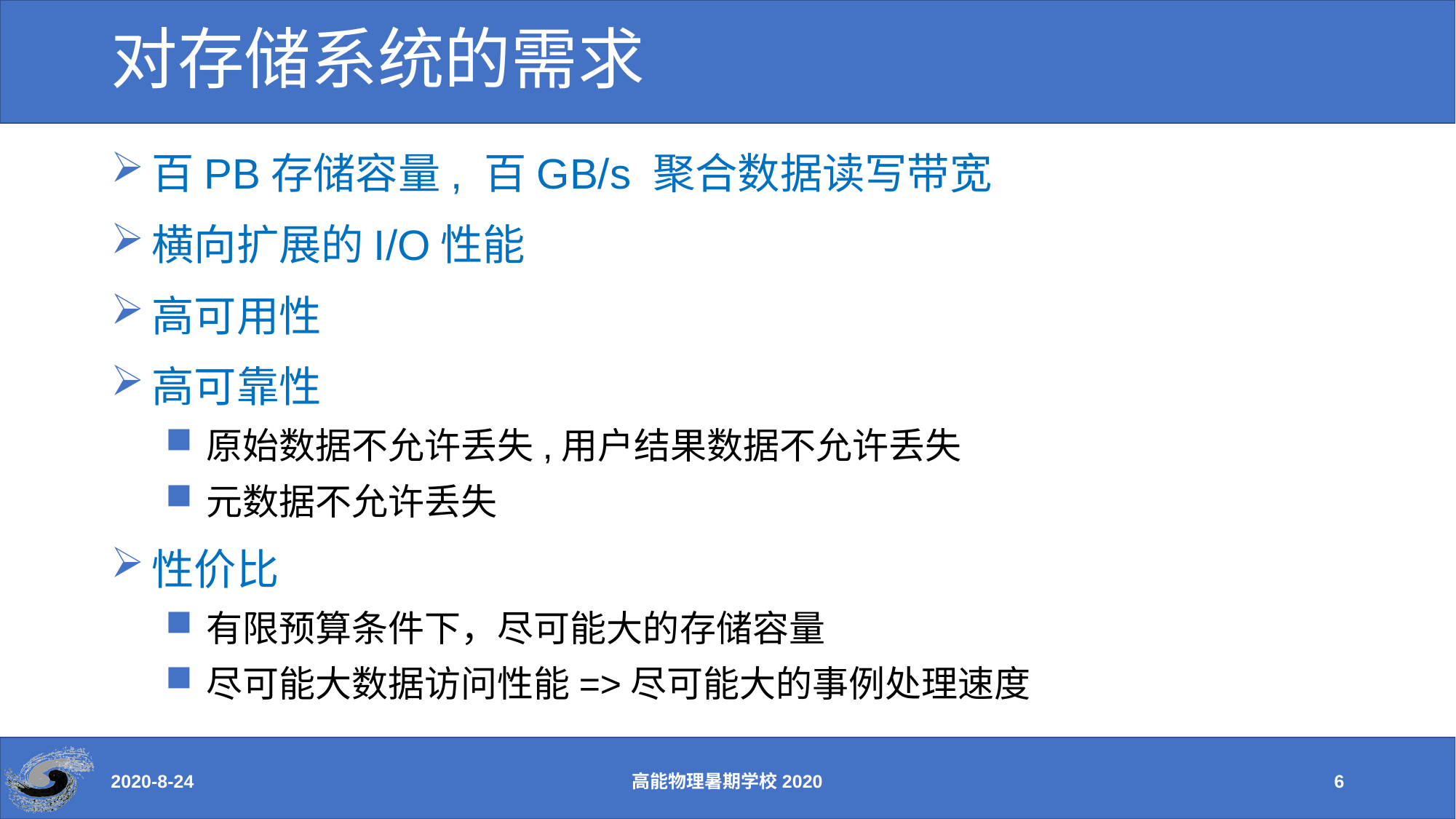

# 对存储系统的需求
百PB存储容量, 百GB/s 聚合数据读写带宽
横向扩展的I/O性能
高可用性
高可靠性
原始数据不允许丢失,用户结果数据不允许丢失
元数据不允许丢失
性价比
有限预算条件下，尽可能大的存储容量
尽可能大数据访问性能=>尽可能大的事例处理速度

2020-8-24
高能物理暑期学校2020
6